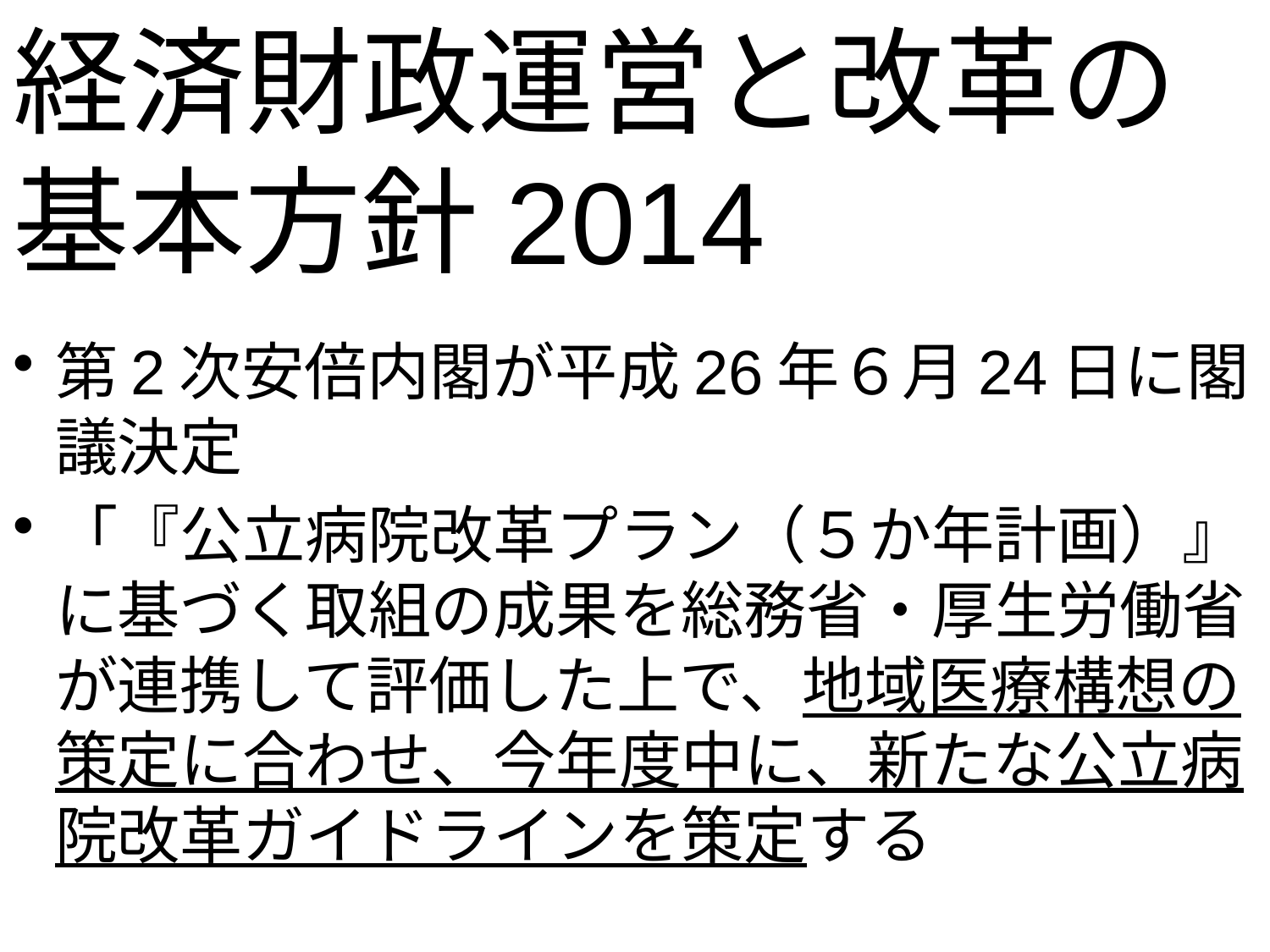

# 経済財政運営と改革の 基本方針2014
第2次安倍内閣が平成26年６月24日に閣議決定
「『公立病院改革プラン（５か年計画）』に基づく取組の成果を総務省・厚生労働省が連携して評価した上で、地域医療構想の策定に合わせ、今年度中に、新たな公立病院改革ガイドラインを策定する